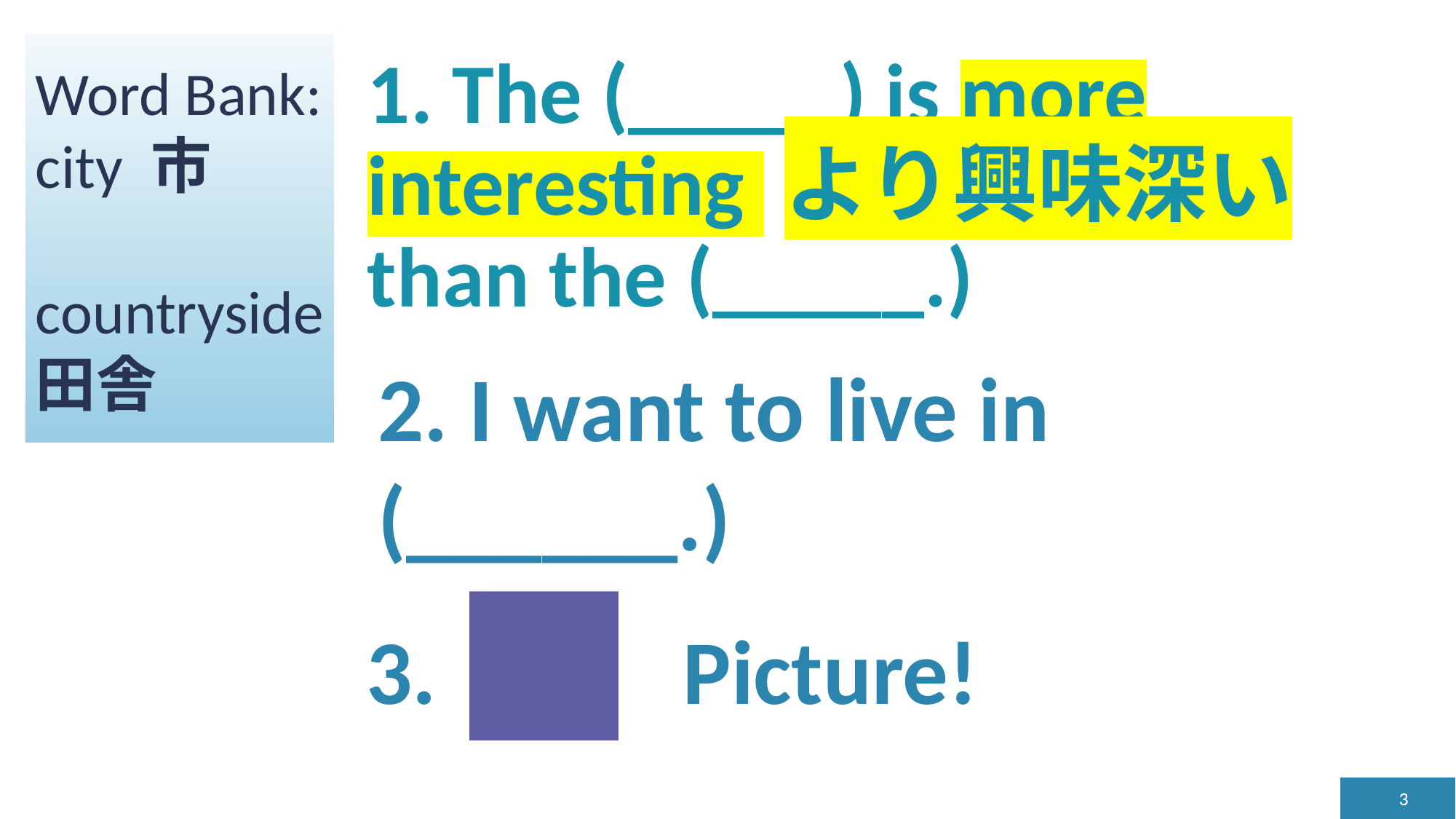

# 1. The (_____) is more interesting より興味深い than the (_____.)
|  |
| --- |
Word Bank:
city 市

countryside田舎

2. I want to live in (______.)
3.            Picture!
3
3